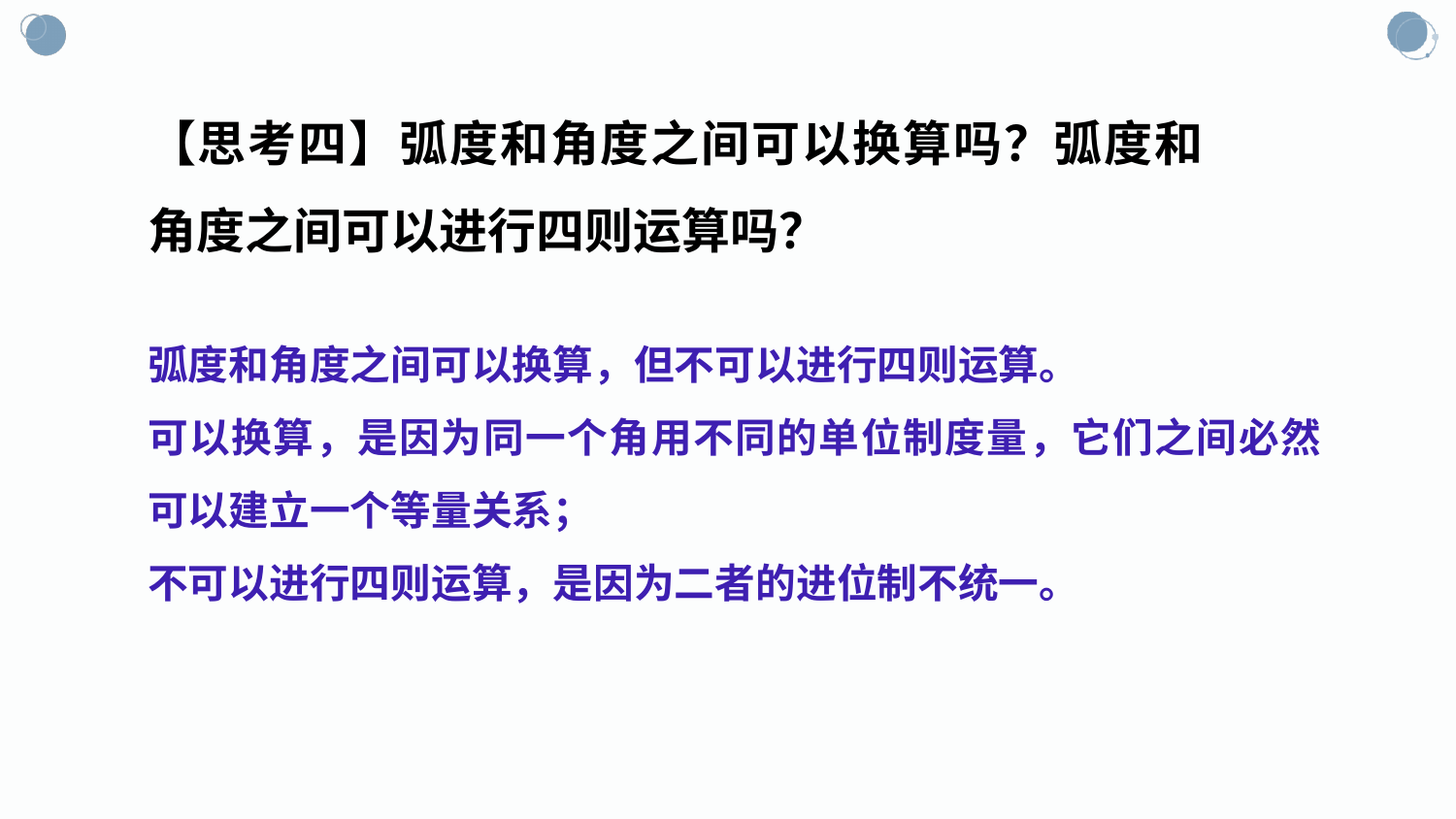

【思考四】弧度和角度之间可以换算吗？弧度和角度之间可以进行四则运算吗？
弧度和角度之间可以换算，但不可以进行四则运算。
可以换算，是因为同一个角用不同的单位制度量，它们之间必然可以建立一个等量关系；
不可以进行四则运算，是因为二者的进位制不统一。